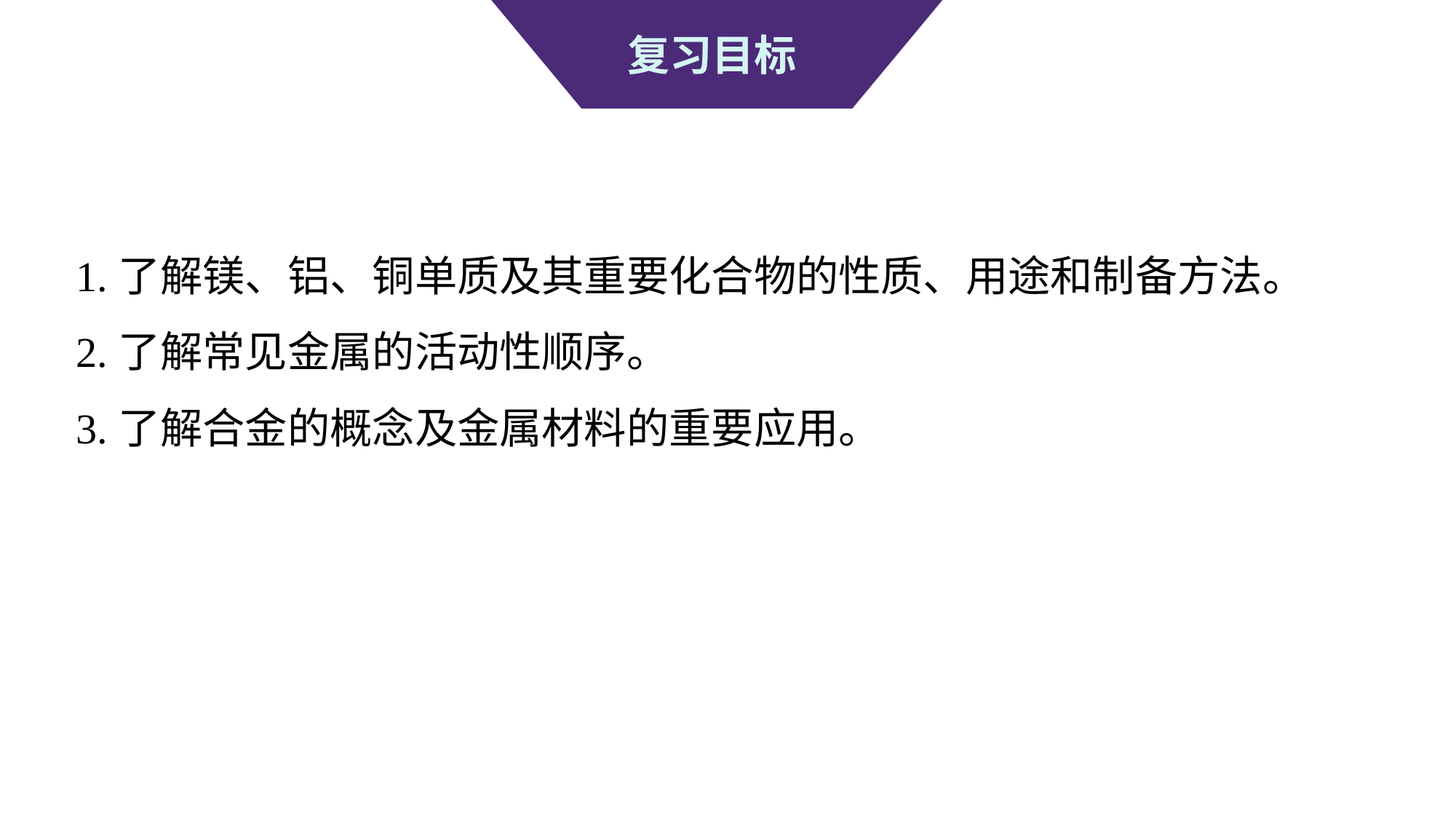

复习目标
1.了解镁、铝、铜单质及其重要化合物的性质、用途和制备方法。
2.了解常见金属的活动性顺序。
3.了解合金的概念及金属材料的重要应用。